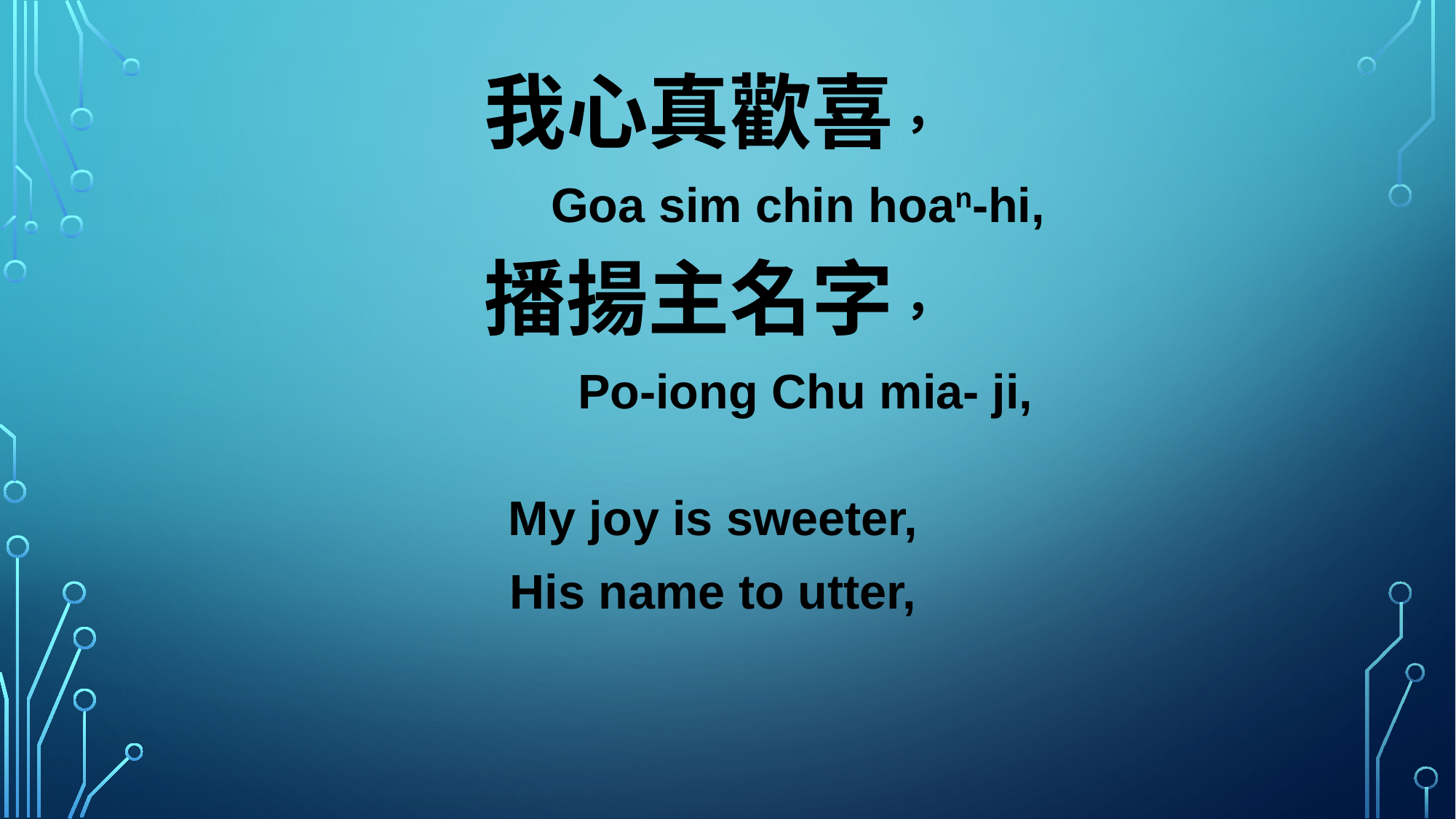

我心真歡喜，
                           Goa sim chin hoan-hi,
播揚主名字，
                             Po-iong Chu mia- ji,

My joy is sweeter,
His name to utter,